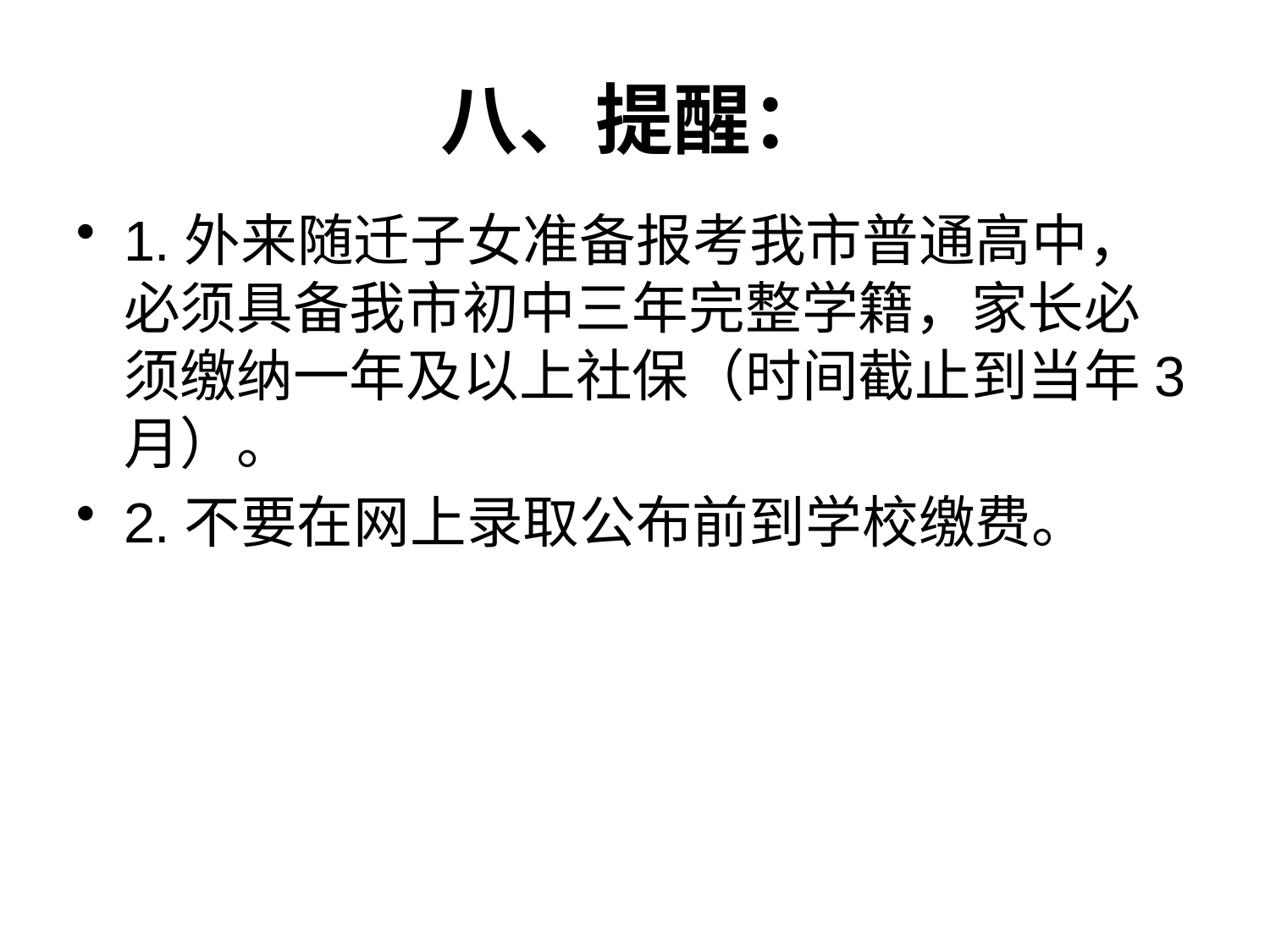

# 八、提醒：
1.外来随迁子女准备报考我市普通高中，必须具备我市初中三年完整学籍，家长必须缴纳一年及以上社保（时间截止到当年3月）。
2.不要在网上录取公布前到学校缴费。